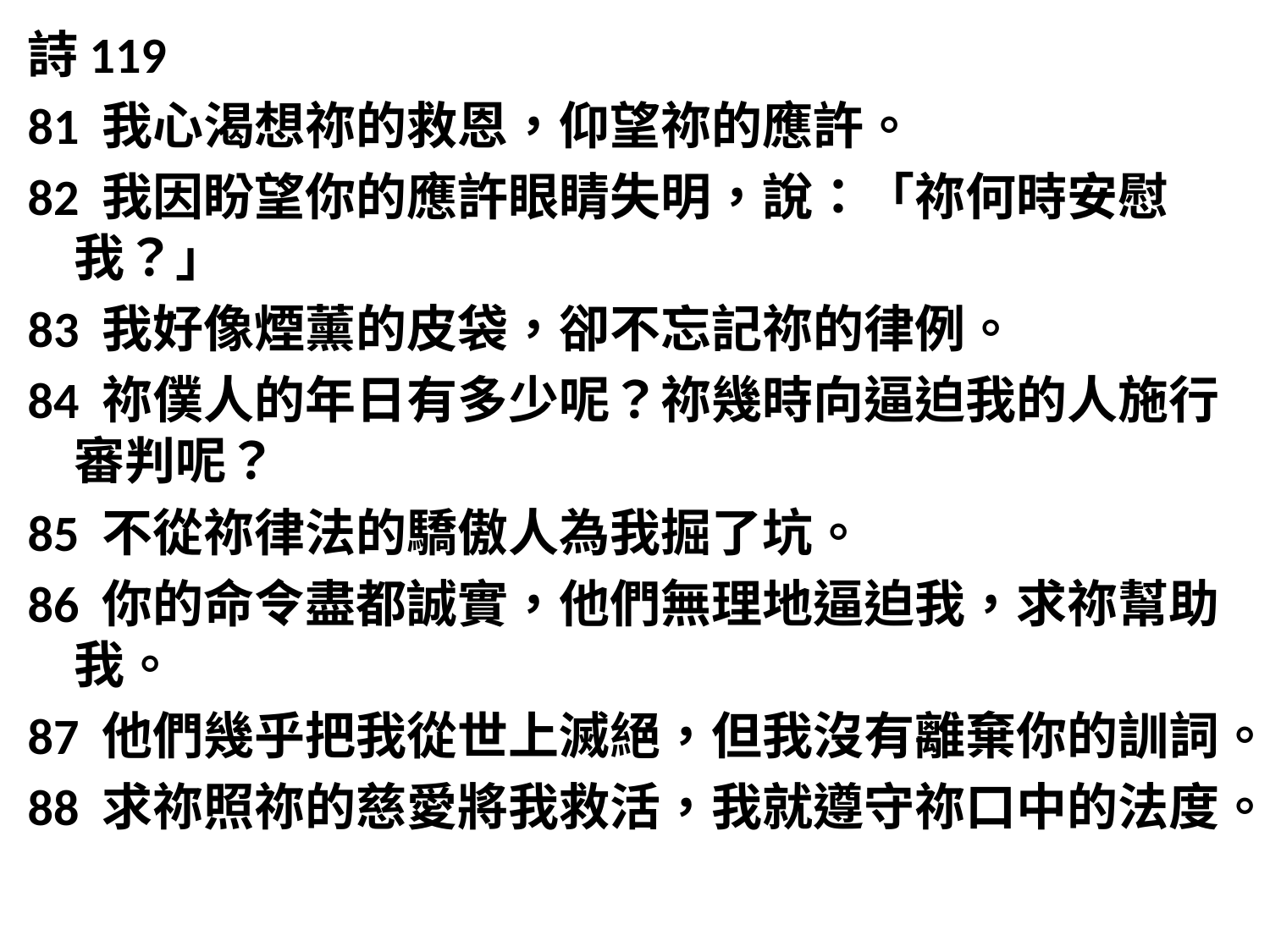

詩119
81 我心渴想祢的救恩，仰望祢的應許。
82 我因盼望你的應許眼睛失明，說：「祢何時安慰我？」
83 我好像煙薰的皮袋，卻不忘記祢的律例。
84 祢僕人的年日有多少呢？祢幾時向逼迫我的人施行審判呢？
85 不從祢律法的驕傲人為我掘了坑。
86 你的命令盡都誠實，他們無理地逼迫我，求祢幫助我。
87 他們幾乎把我從世上滅絕，但我沒有離棄你的訓詞。
88 求祢照祢的慈愛將我救活，我就遵守祢口中的法度。